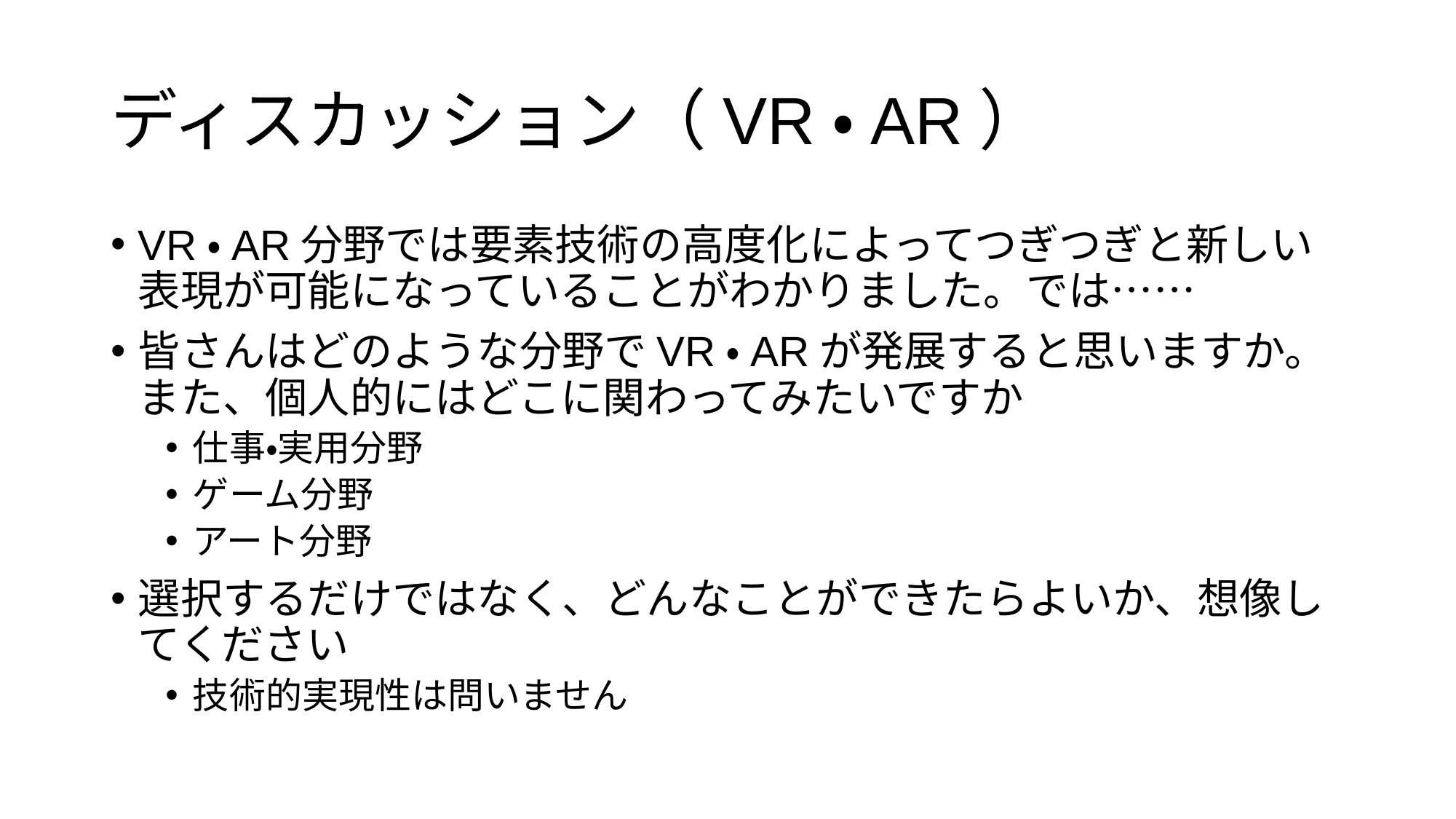

# ディスカッション（VR・AR）
VR・AR分野では要素技術の高度化によってつぎつぎと新しい表現が可能になっていることがわかりました。では……
皆さんはどのような分野でVR・ARが発展すると思いますか。また、個人的にはどこに関わってみたいですか
仕事・実用分野
ゲーム分野
アート分野
選択するだけではなく、どんなことができたらよいか、想像してください
技術的実現性は問いません